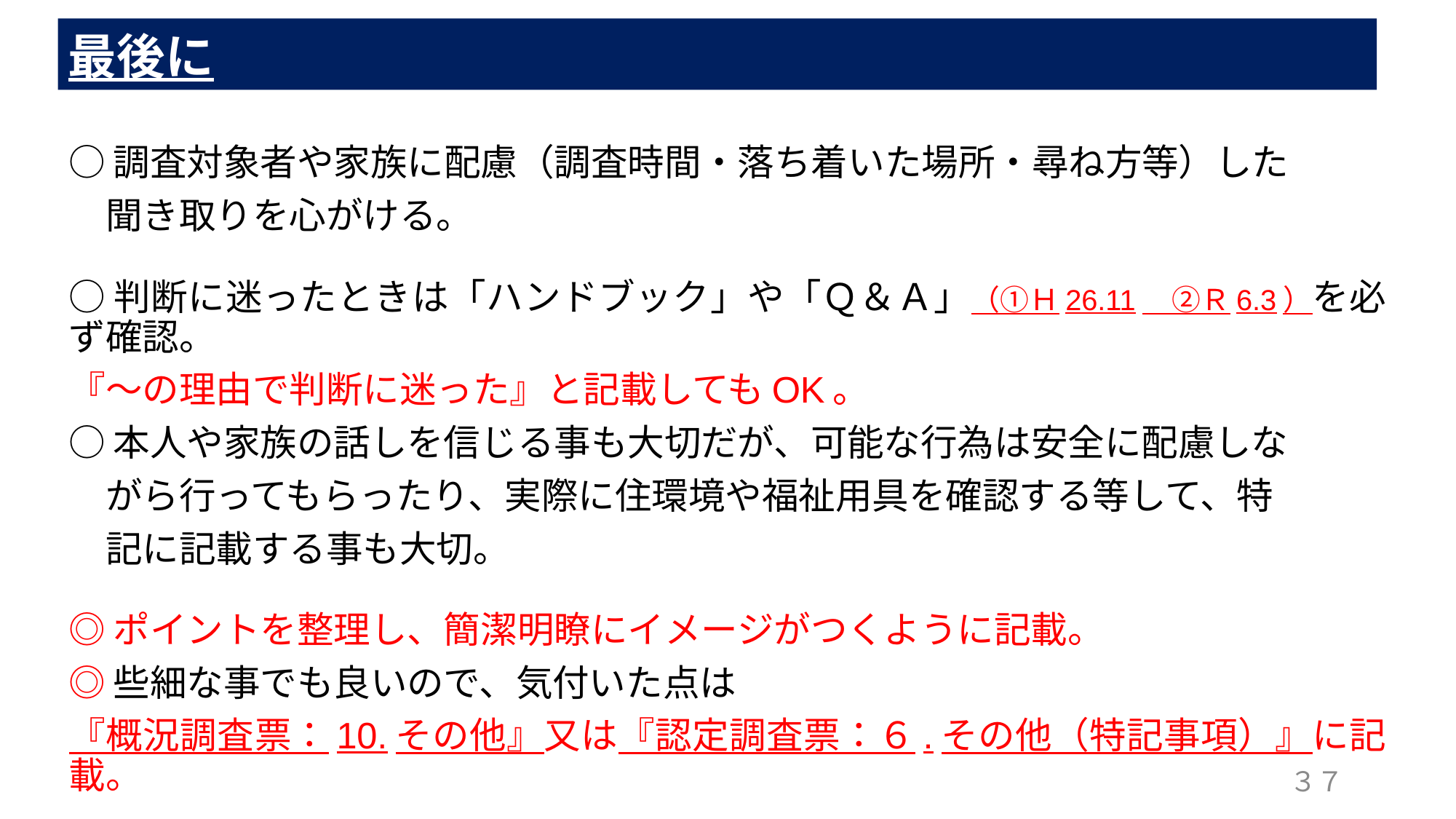

最後に
○調査対象者や家族に配慮（調査時間・落ち着いた場所・尋ね方等）した
　聞き取りを心がける。

○判断に迷ったときは「ハンドブック」や「Ｑ＆Ａ」（①Ｈ26.11　②Ｒ6.3）を必ず確認。
『～の理由で判断に迷った』と記載してもOK。
○本人や家族の話しを信じる事も大切だが、可能な行為は安全に配慮しな
　がら行ってもらったり、実際に住環境や福祉用具を確認する等して、特
　記に記載する事も大切。

◎ポイントを整理し、簡潔明瞭にイメージがつくように記載。
◎些細な事でも良いので、気付いた点は
『概況調査票：10.その他』又は『認定調査票：６.その他（特記事項）』に記載。
３７